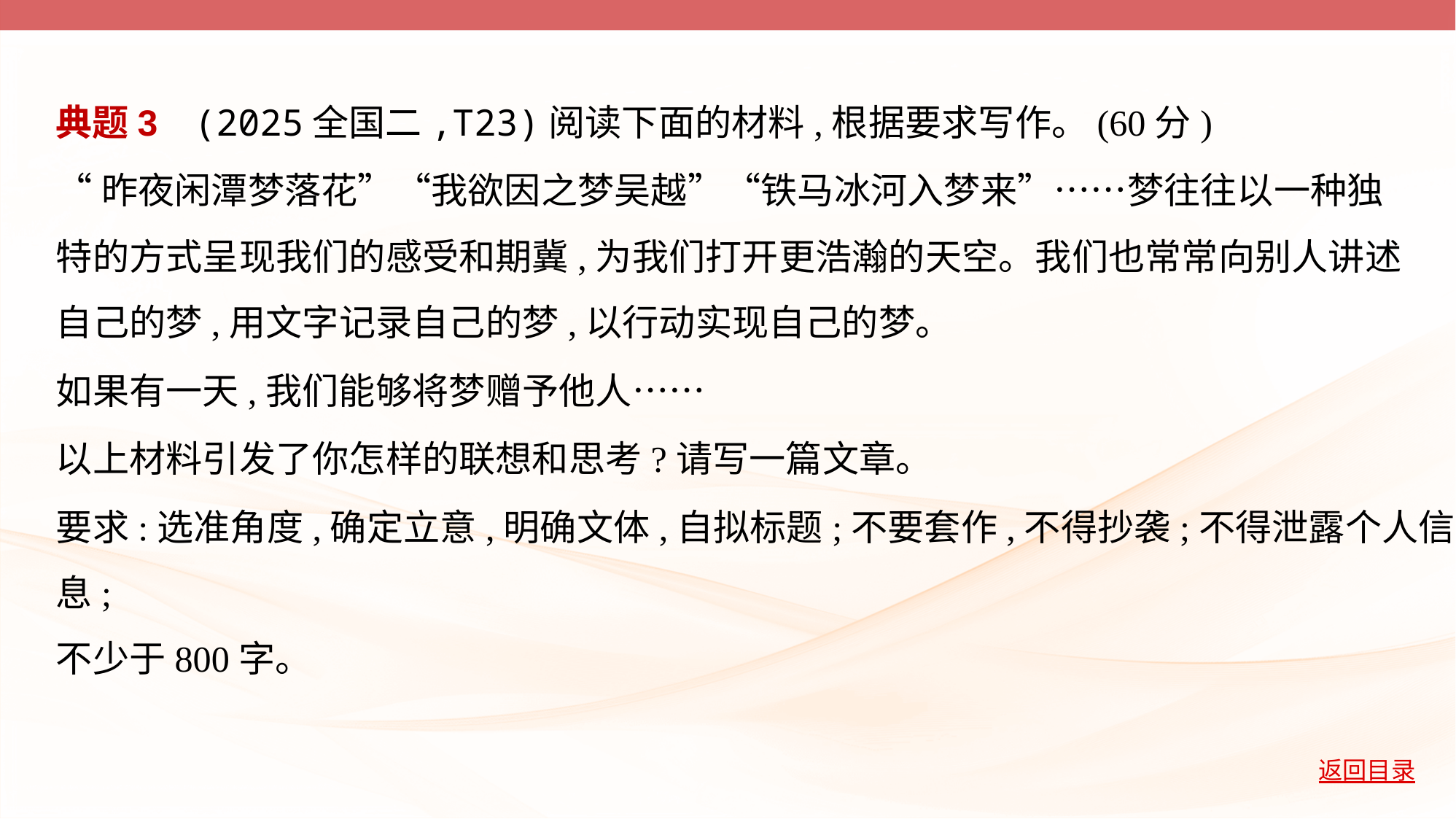

典题3    (2025全国二,T23)阅读下面的材料,根据要求写作。(60分)
“昨夜闲潭梦落花”“我欲因之梦吴越”“铁马冰河入梦来”……梦往往以一种独
特的方式呈现我们的感受和期冀,为我们打开更浩瀚的天空。我们也常常向别人讲述
自己的梦,用文字记录自己的梦,以行动实现自己的梦。
如果有一天,我们能够将梦赠予他人……
以上材料引发了你怎样的联想和思考?请写一篇文章。
要求:选准角度,确定立意,明确文体,自拟标题;不要套作,不得抄袭;不得泄露个人信息;
不少于800字。